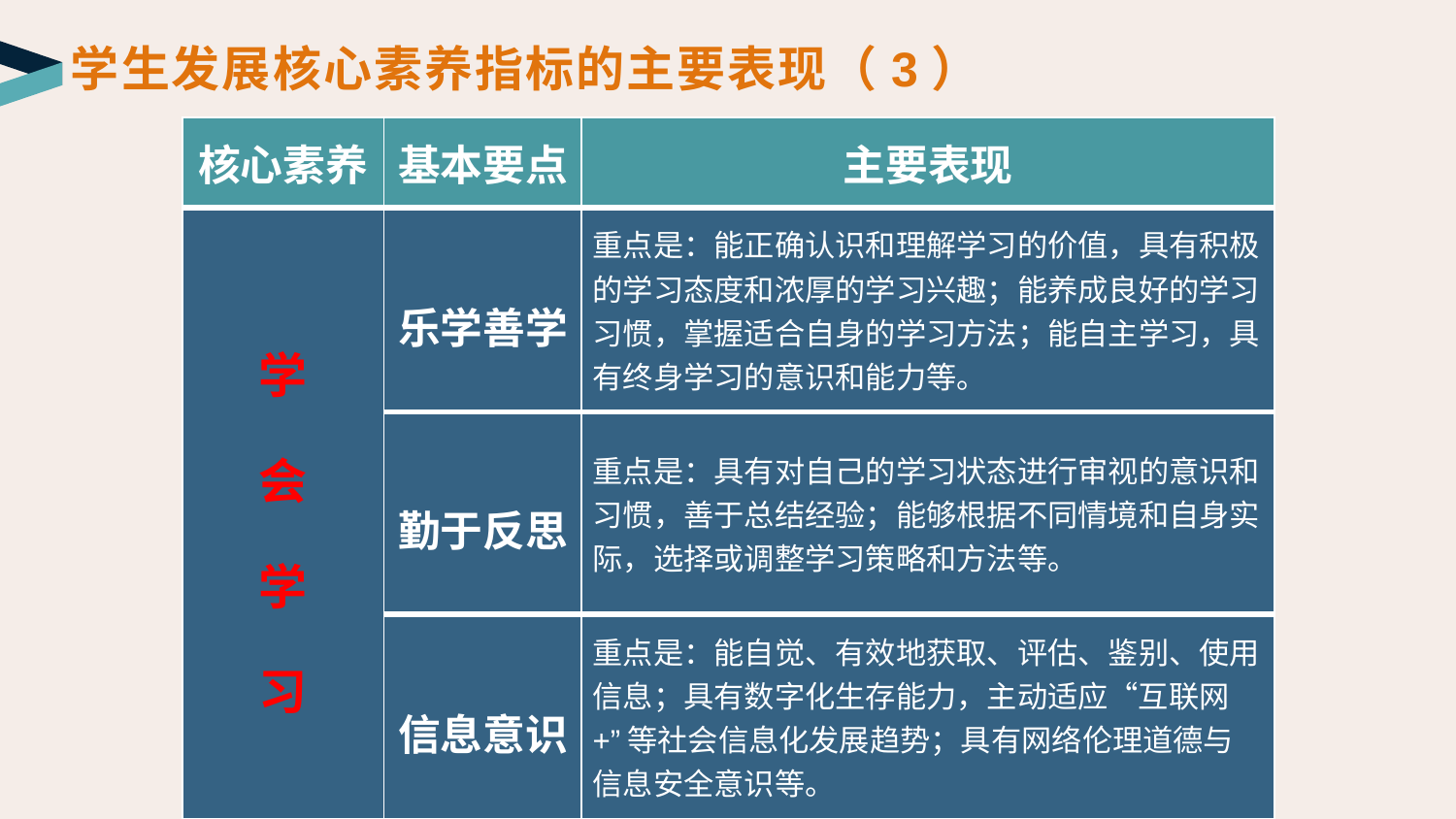

学生发展核心素养指标的主要表现（3）

| 核心素养 | 基本要点 | 主要表现 |
| --- | --- | --- |
| 学 会 学 习 | 乐学善学 | 重点是：能正确认识和理解学习的价值，具有积极的学习态度和浓厚的学习兴趣；能养成良好的学习习惯，掌握适合自身的学习方法；能自主学习，具有终身学习的意识和能力等。 |
|  | 勤于反思 | 重点是：具有对自己的学习状态进行审视的意识和习惯，善于总结经验；能够根据不同情境和自身实际，选择或调整学习策略和方法等。 |
|  | 信息意识 | 重点是：能自觉、有效地获取、评估、鉴别、使用信息；具有数字化生存能力，主动适应“互联网+”等社会信息化发展趋势；具有网络伦理道德与信息安全意识等。 |